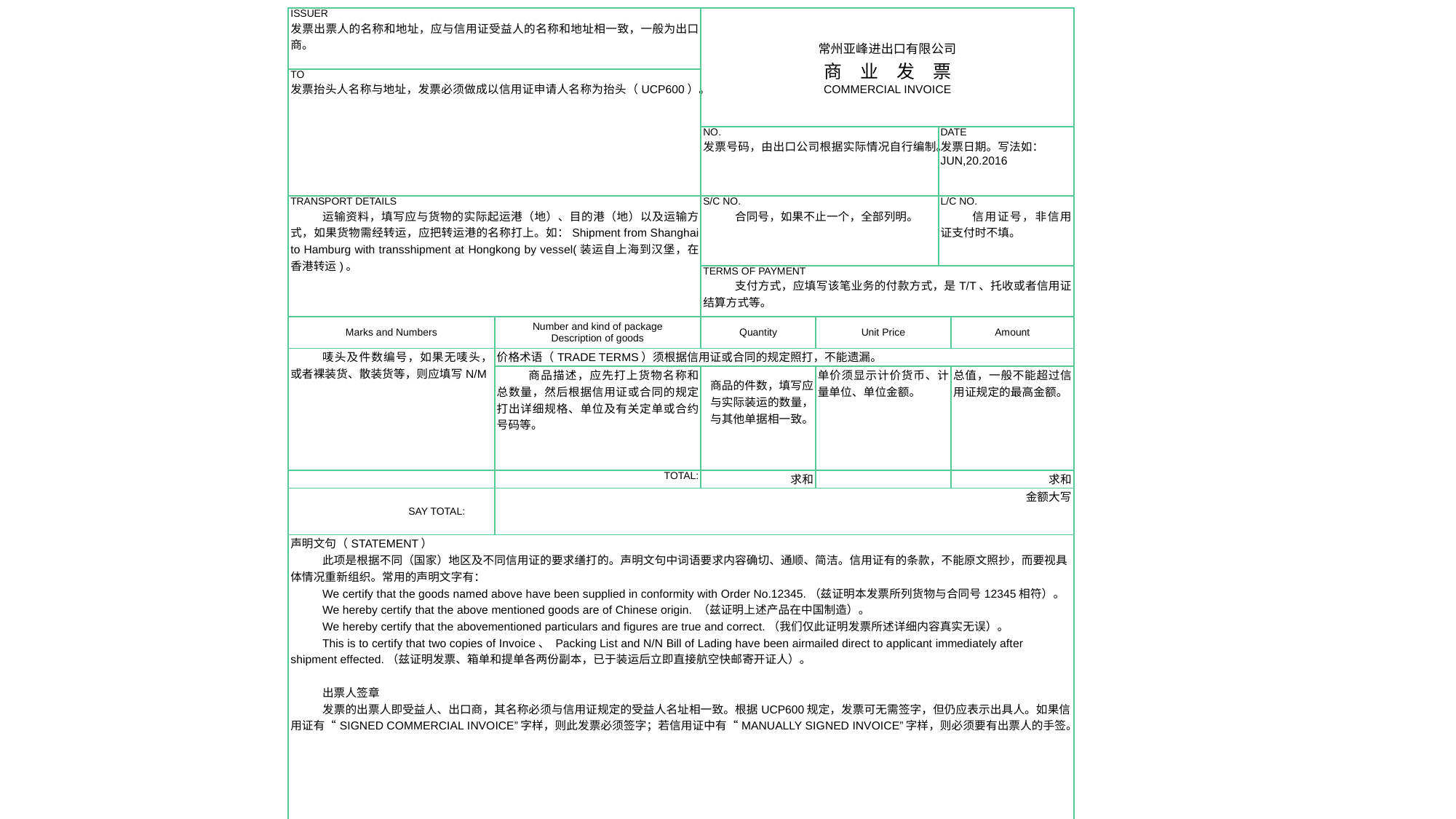

| ISSUER 发票出票人的名称和地址，应与信用证受益人的名称和地址相一致，一般为出口商。 |  | 常州亚峰进出口有限公司 商　业　发　票 COMMERCIAL INVOICE |  |  |  |
| --- | --- | --- | --- | --- | --- |
| TO 发票抬头人名称与地址，发票必须做成以信用证申请人名称为抬头（UCP600）。 |  |  |  |  |  |
|  |  | NO. 发票号码，由出口公司根据实际情况自行编制。 |  | DATE 发票日期。写法如： JUN,20.2016 |  |
| TRANSPORT DETAILS 运输资料，填写应与货物的实际起运港（地）、目的港（地）以及运输方式，如果货物需经转运，应把转运港的名称打上。如：Shipment from Shanghai to Hamburg with transshipment at Hongkong by vessel(装运自上海到汉堡，在香港转运)。 |  | S/C NO. 合同号，如果不止一个，全部列明。 |  | L/C NO. 信用证号，非信用证支付时不填。 |  |
|  |  | TERMS OF PAYMENT 支付方式，应填写该笔业务的付款方式，是T/T、托收或者信用证结算方式等。 |  |  |  |
| Marks and Numbers | Number and kind of package Description of goods | Quantity | Unit Price |  | Amount |
| 唛头及件数编号，如果无唛头，或者裸装货、散装货等，则应填写N/M | 价格术语（TRADE TERMS）须根据信用证或合同的规定照打，不能遗漏。 |  |  |  |  |
|  | 商品描述，应先打上货物名称和总数量，然后根据信用证或合同的规定打出详细规格、单位及有关定单或合约号码等。 | 商品的件数，填写应与实际装运的数量，与其他单据相一致。 | 单价须显示计价货币、计量单位、单位金额。 |  | 总值，一般不能超过信用证规定的最高金额。 |
|  | TOTAL: | 求和 |  |  | 求和 |
| SAY TOTAL: | 金额大写 |  |  |  |  |
| 声明文句（STATEMENT） 此项是根据不同（国家）地区及不同信用证的要求缮打的。声明文句中词语要求内容确切、通顺、简洁。信用证有的条款，不能原文照抄，而要视具体情况重新组织。常用的声明文字有： We certify that the goods named above have been supplied in conformity with Order No.12345.（兹证明本发票所列货物与合同号12345相符）。 We hereby certify that the above mentioned goods are of Chinese origin. （兹证明上述产品在中国制造）。 We hereby certify that the abovementioned particulars and figures are true and correct.（我们仅此证明发票所述详细内容真实无误）。 This is to certify that two copies of Invoice、 Packing List and N/N Bill of Lading have been airmailed direct to applicant immediately after shipment effected.（兹证明发票、箱单和提单各两份副本，已于装运后立即直接航空快邮寄开证人）。 　　　　　　　　　　　　 出票人签章 发票的出票人即受益人、出口商，其名称必须与信用证规定的受益人名址相一致。根据UCP600规定，发票可无需签字，但仍应表示出具人。如果信用证有“SIGNED COMMERCIAL INVOICE”字样，则此发票必须签字；若信用证中有“MANUALLY SIGNED INVOICE”字样，则必须要有出票人的手签。 |  |  |  |  |  |